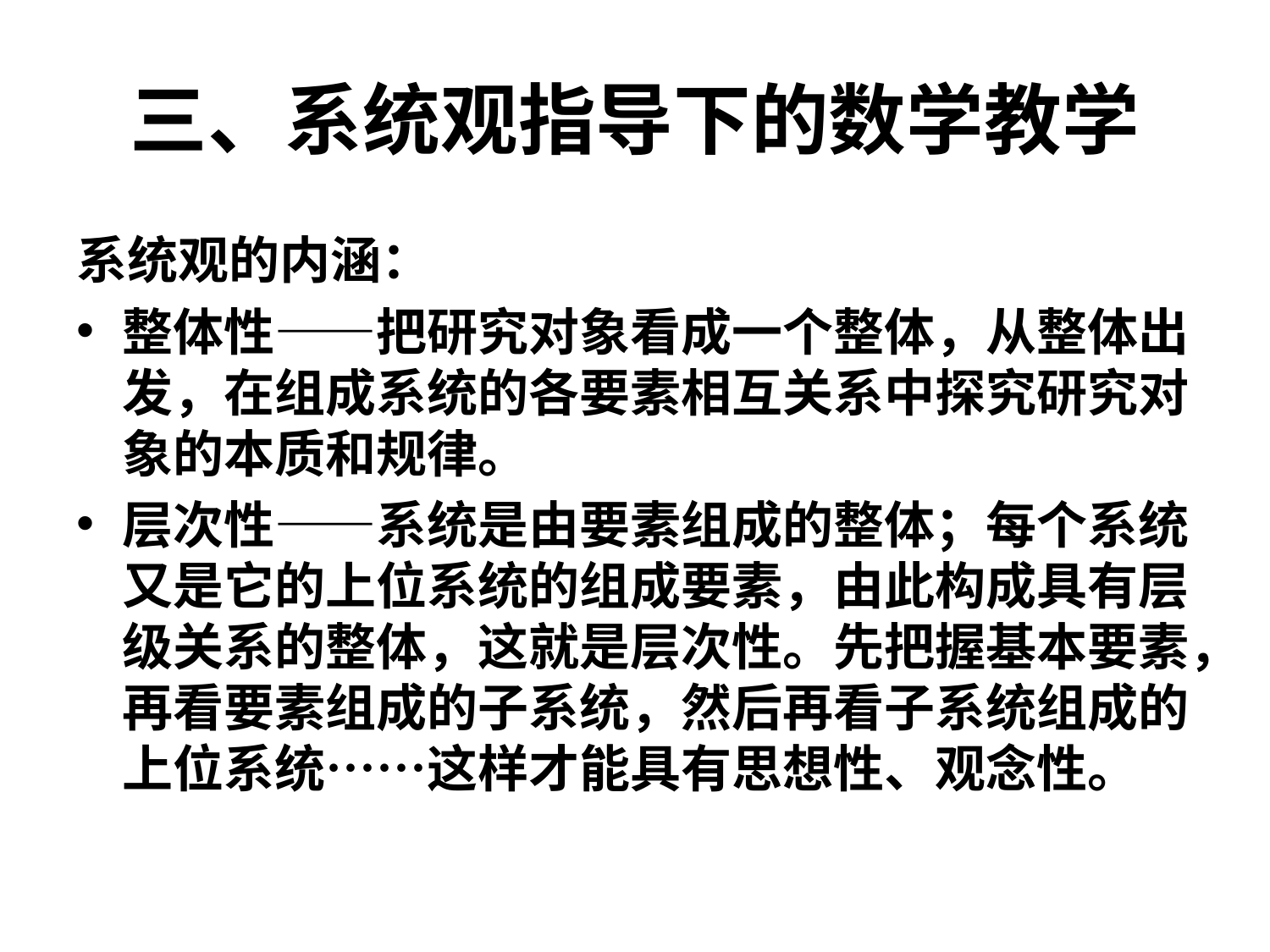

# 三、系统观指导下的数学教学
系统观的内涵：
整体性——把研究对象看成一个整体，从整体出发，在组成系统的各要素相互关系中探究研究对象的本质和规律。
层次性——系统是由要素组成的整体；每个系统又是它的上位系统的组成要素，由此构成具有层级关系的整体，这就是层次性。先把握基本要素，再看要素组成的子系统，然后再看子系统组成的上位系统……这样才能具有思想性、观念性。